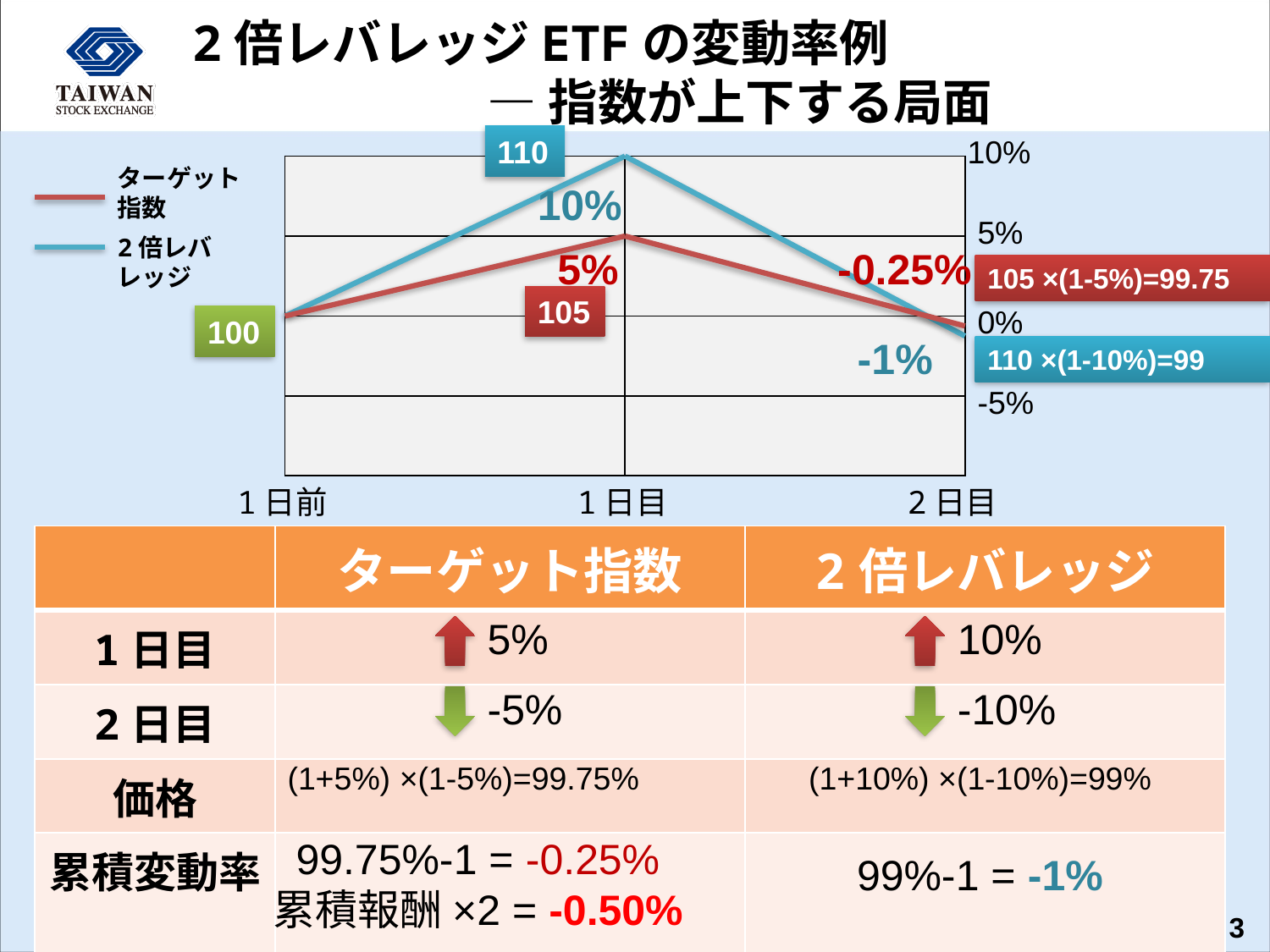

2倍レバレッジETFの変動率例
—指数が上下する局面
110
10%
ターゲット指数
|  |  |
| --- | --- |
|  |  |
|  |  |
|  |  |
10%
5%
2倍レバレッジ
5%
-0.25%
105 ×(1-5%)=99.75
105
0%
100
-1%
110 ×(1-10%)=99
-5%
1日前
1日目
2日目
|  | ターゲット指数 | 2倍レバレッジ |
| --- | --- | --- |
| 1日目 |  |  |
| 2日目 |  |  |
| 価格 |  |  |
| 累積変動率 |  |  |
5%
10%

-5%
-10%

(1+5%) ×(1-5%)=99.75%
(1+10%) ×(1-10%)=99%
99.75%-1 = -0.25%
累積報酬×2 = -0.50%
99%-1 = -1%
3